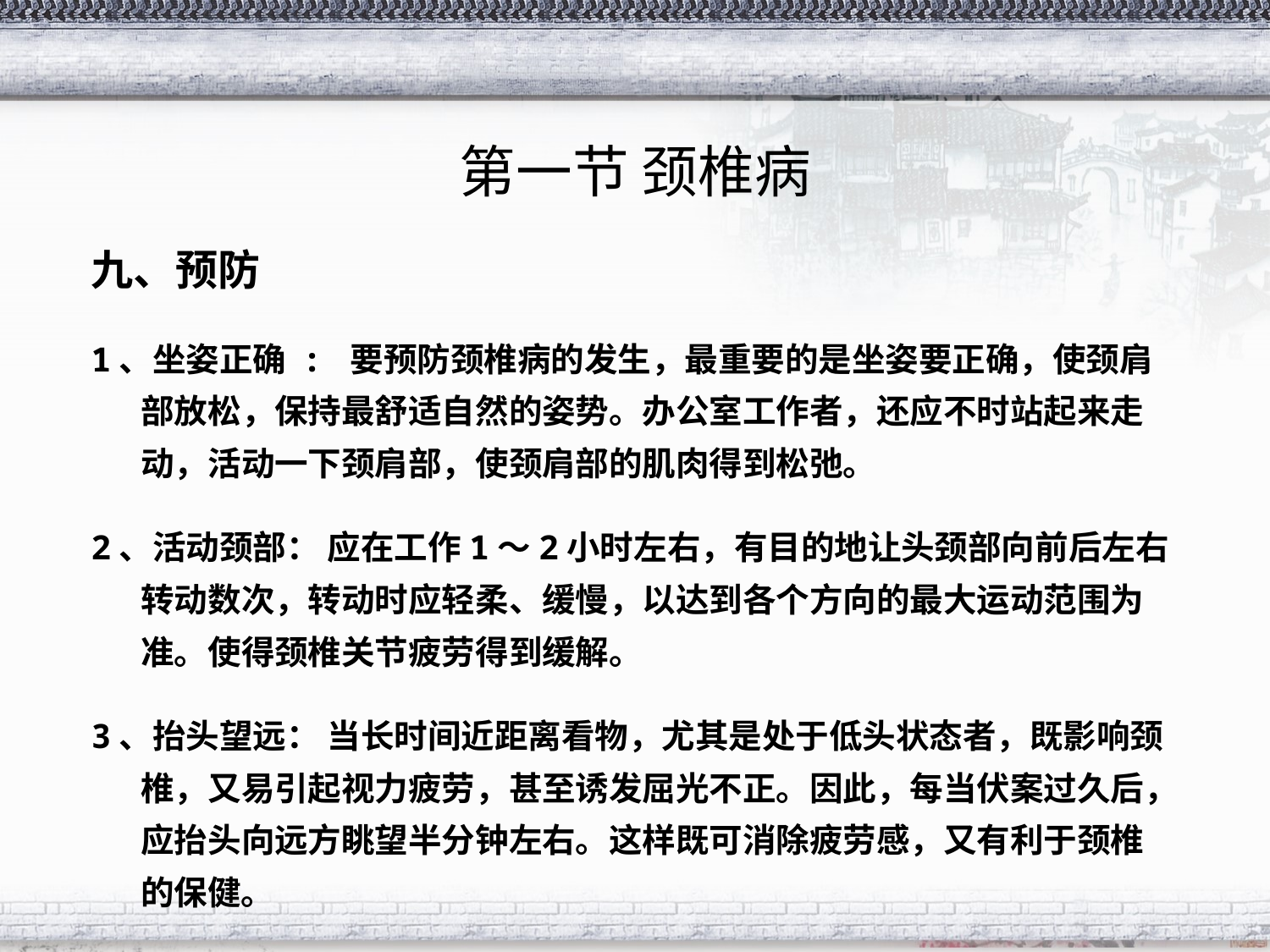

# 第一节 颈椎病
九、预防
1、坐姿正确 : 要预防颈椎病的发生，最重要的是坐姿要正确，使颈肩部放松，保持最舒适自然的姿势。办公室工作者，还应不时站起来走动，活动一下颈肩部，使颈肩部的肌肉得到松弛。
2、活动颈部： 应在工作1～2小时左右，有目的地让头颈部向前后左右转动数次，转动时应轻柔、缓慢，以达到各个方向的最大运动范围为准。使得颈椎关节疲劳得到缓解。
3、抬头望远： 当长时间近距离看物，尤其是处于低头状态者，既影响颈椎，又易引起视力疲劳，甚至诱发屈光不正。因此，每当伏案过久后，应抬头向远方眺望半分钟左右。这样既可消除疲劳感，又有利于颈椎的保健。